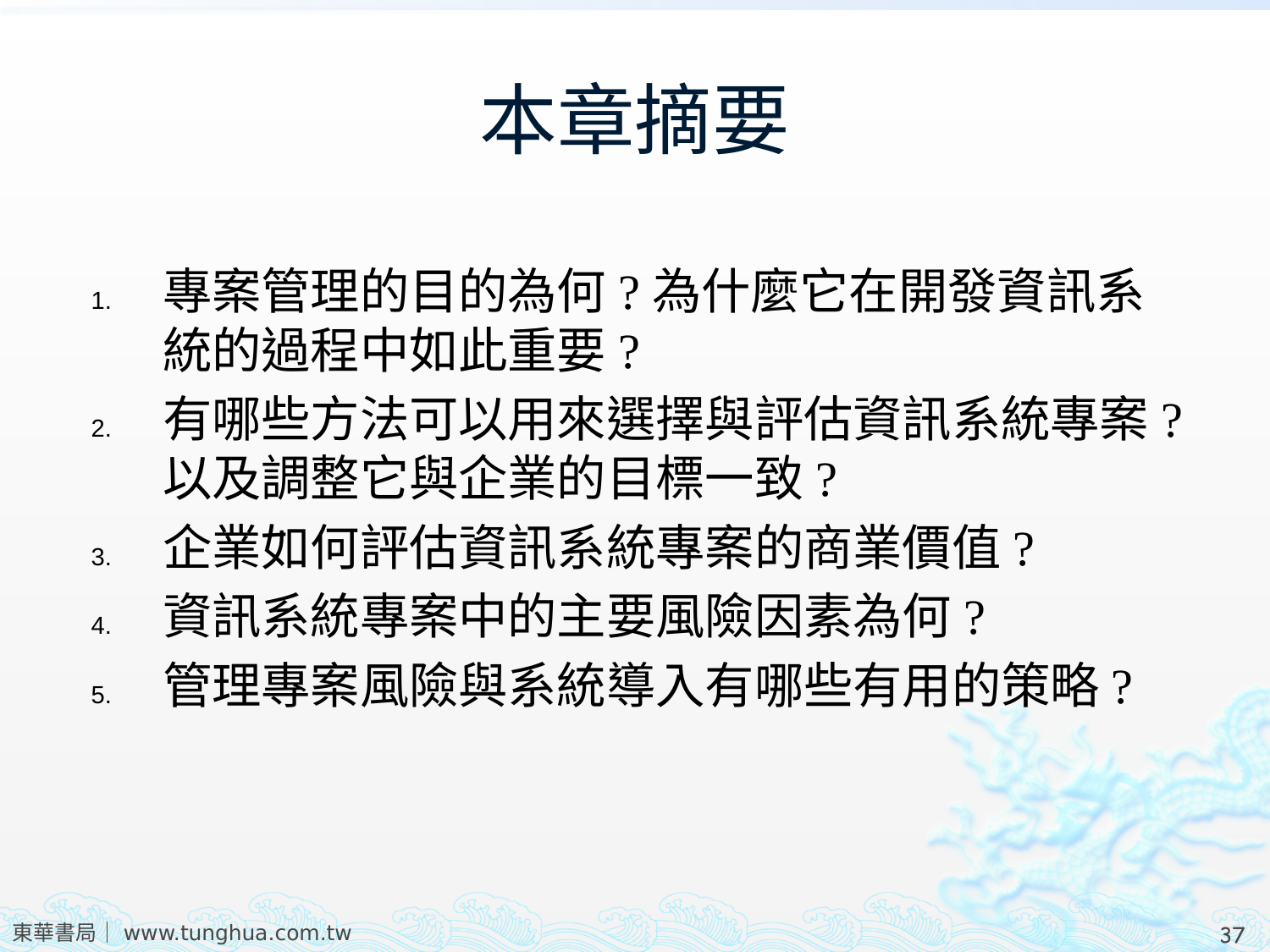

# 本章摘要

專案管理的目的為何?為什麼它在開發資訊系統的過程中如此重要?
有哪些方法可以用來選擇與評估資訊系統專案?以及調整它與企業的目標一致?
企業如何評估資訊系統專案的商業價值?
資訊系統專案中的主要風險因素為何?
管理專案風險與系統導入有哪些有用的策略?